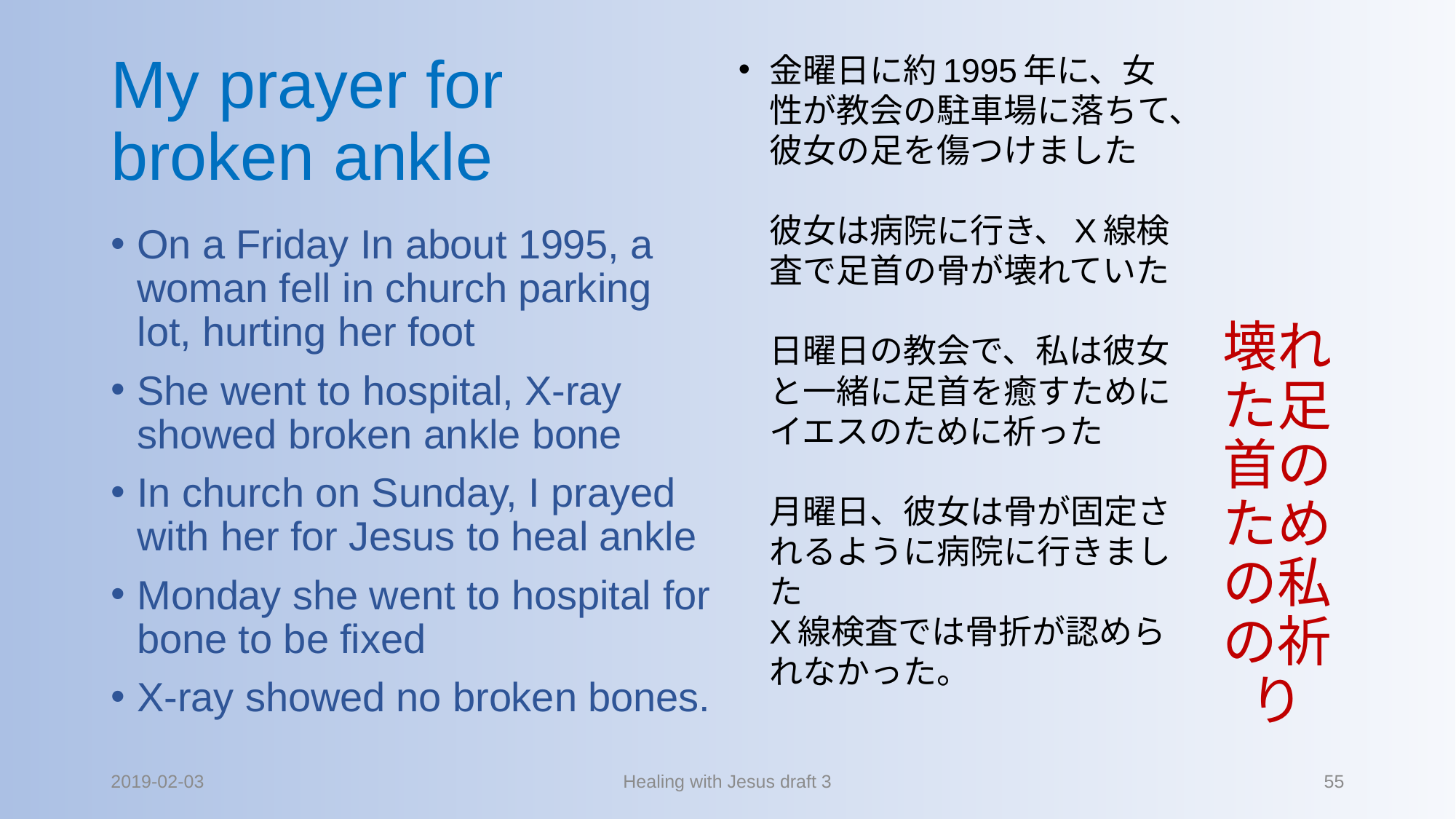

# My prayer for broken ankle
金曜日に約1995年に、女性が教会の駐車場に落ちて、彼女の足を傷つけました
彼女は病院に行き、X線検査で足首の骨が壊れていた
日曜日の教会で、私は彼女と一緒に足首を癒すためにイエスのために祈った
月曜日、彼女は骨が固定されるように病院に行きました
X線検査では骨折が認められなかった。
壊れた足首のための私の祈り
On a Friday In about 1995, a woman fell in church parking lot, hurting her foot
She went to hospital, X-ray showed broken ankle bone
In church on Sunday, I prayed with her for Jesus to heal ankle
Monday she went to hospital for bone to be fixed
X-ray showed no broken bones.
2019-02-03
Healing with Jesus draft 3
55